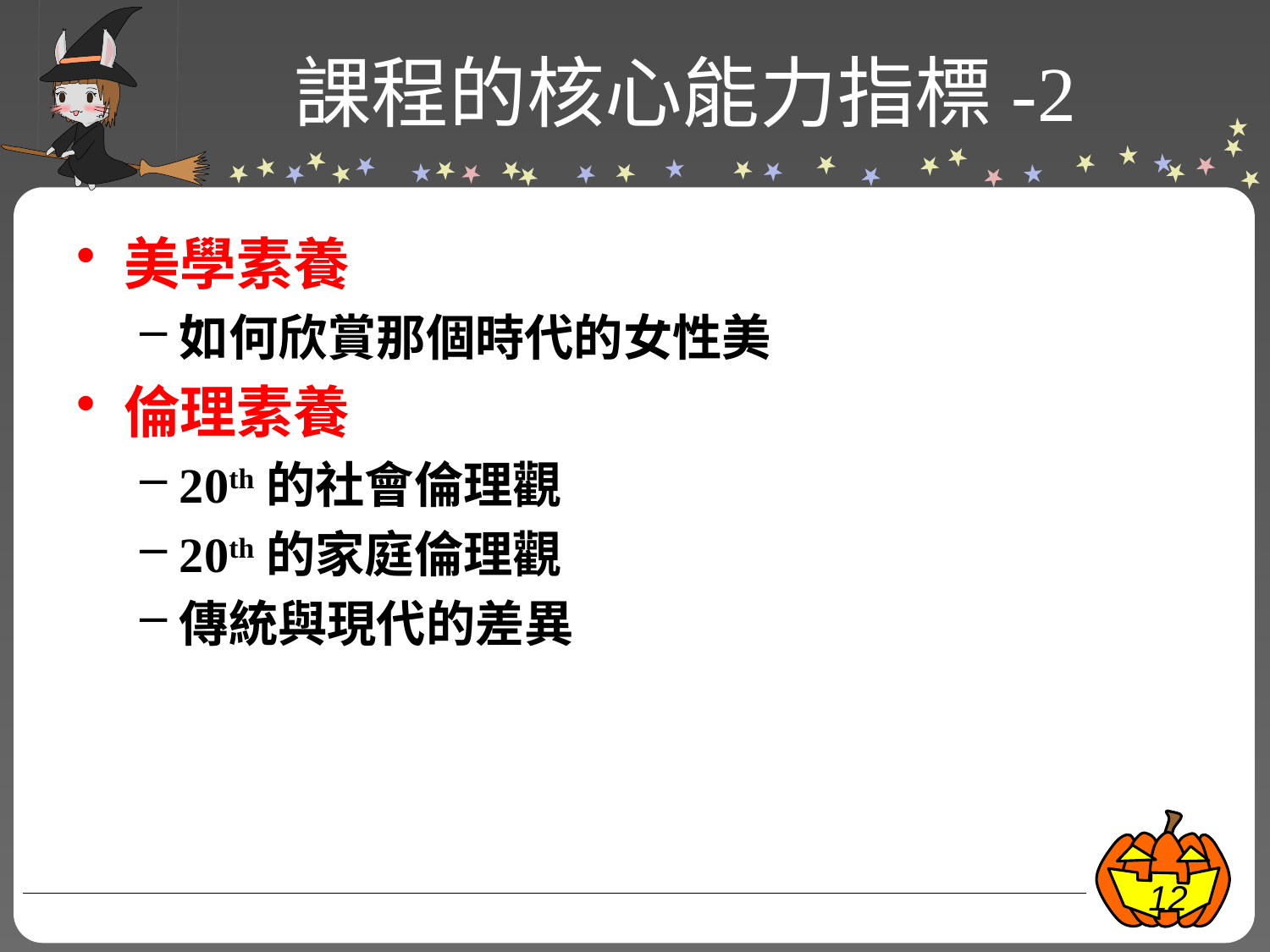

# 課程的核心能力指標-2
美學素養
如何欣賞那個時代的女性美
倫理素養
20th的社會倫理觀
20th的家庭倫理觀
傳統與現代的差異
12